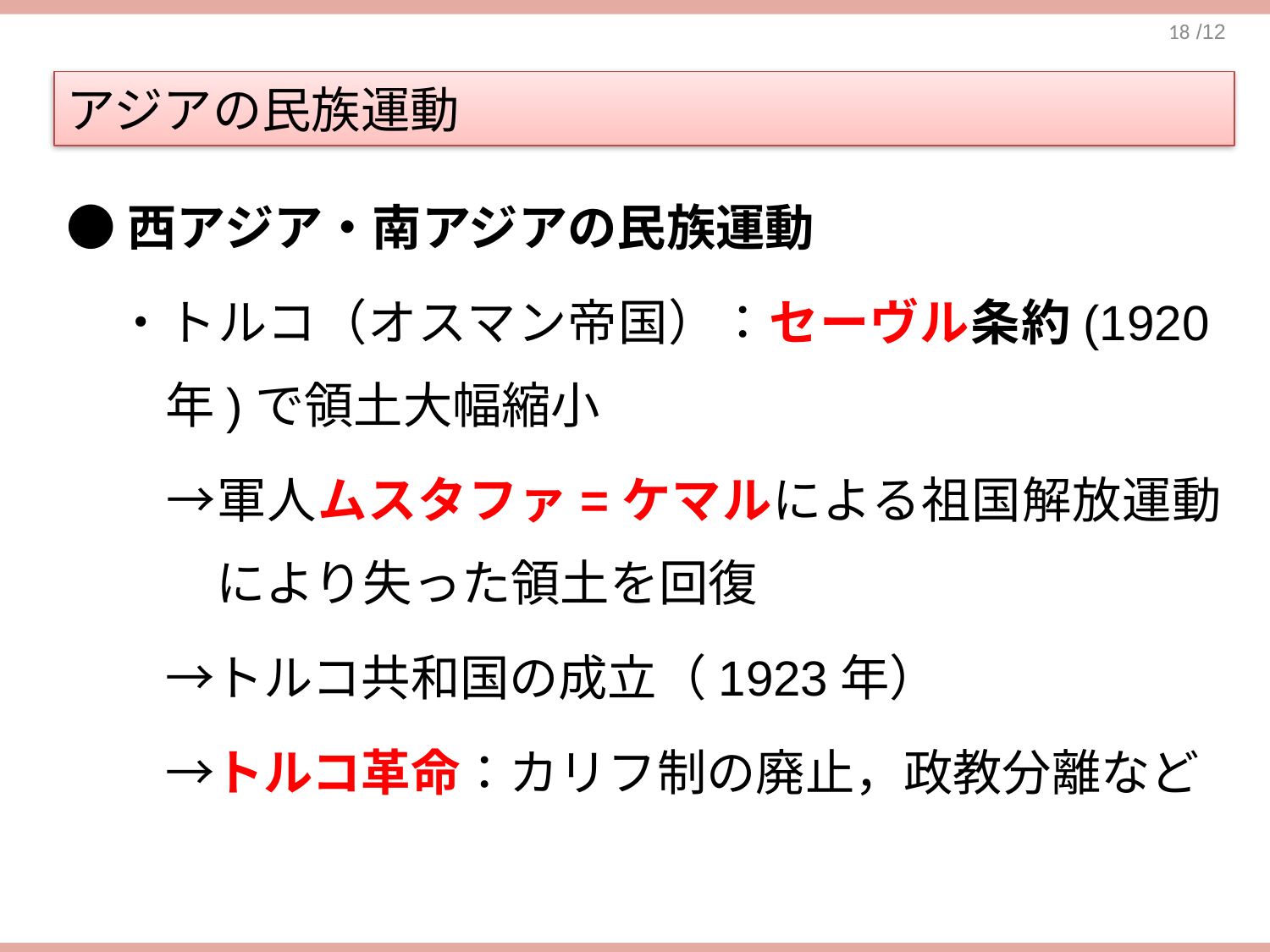

アジアの民族運動
●西アジア・南アジアの民族運動
　・トルコ（オスマン帝国）：セーヴル条約(1920年)で領土大幅縮小
　　→軍人ムスタファ=ケマルによる祖国解放運動により失った領土を回復
　　→トルコ共和国の成立（1923年）
　　→トルコ革命：カリフ制の廃止，政教分離など